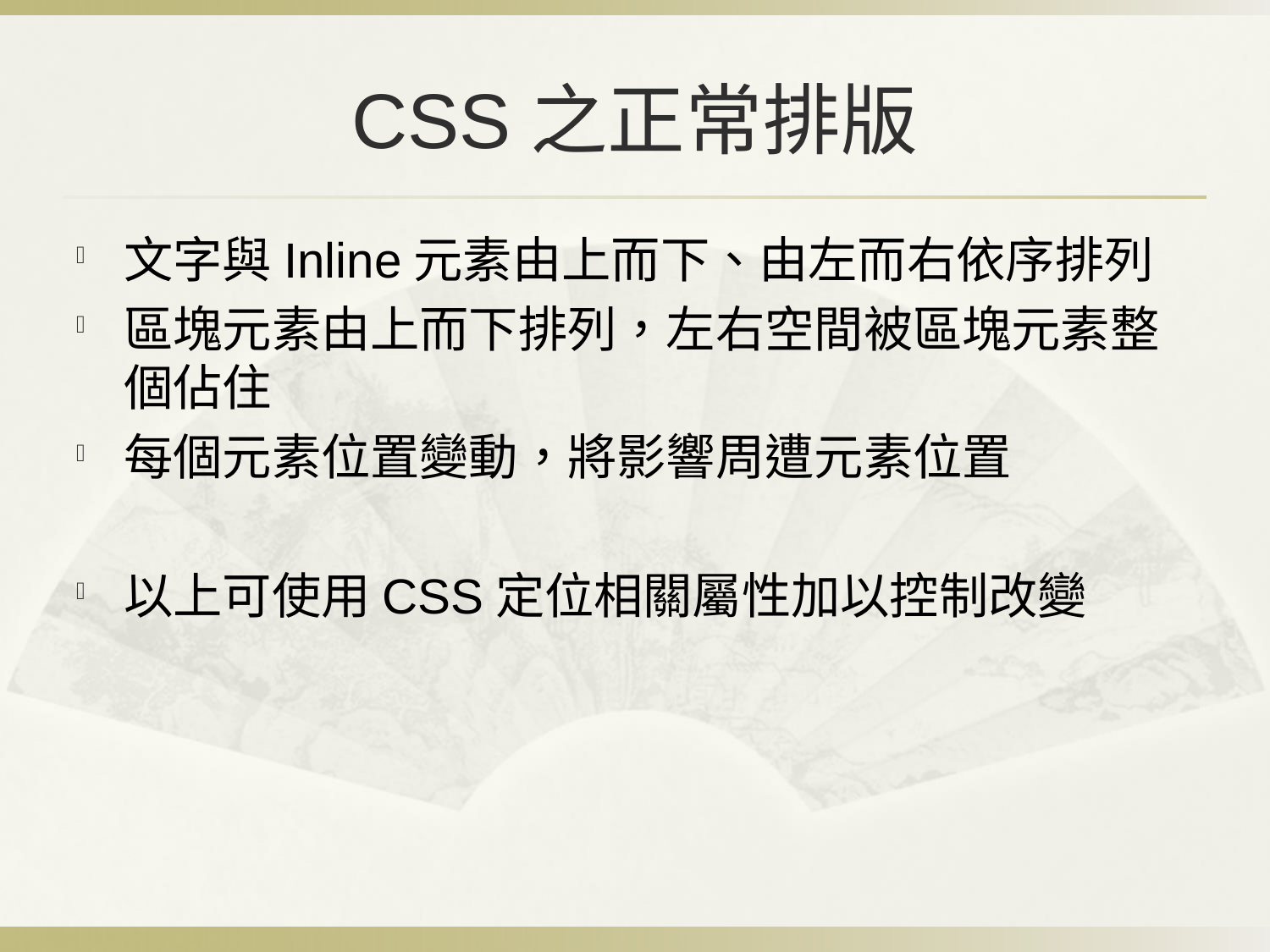

# CSS之正常排版
文字與Inline元素由上而下、由左而右依序排列
區塊元素由上而下排列，左右空間被區塊元素整個佔住
每個元素位置變動，將影響周遭元素位置

以上可使用CSS定位相關屬性加以控制改變